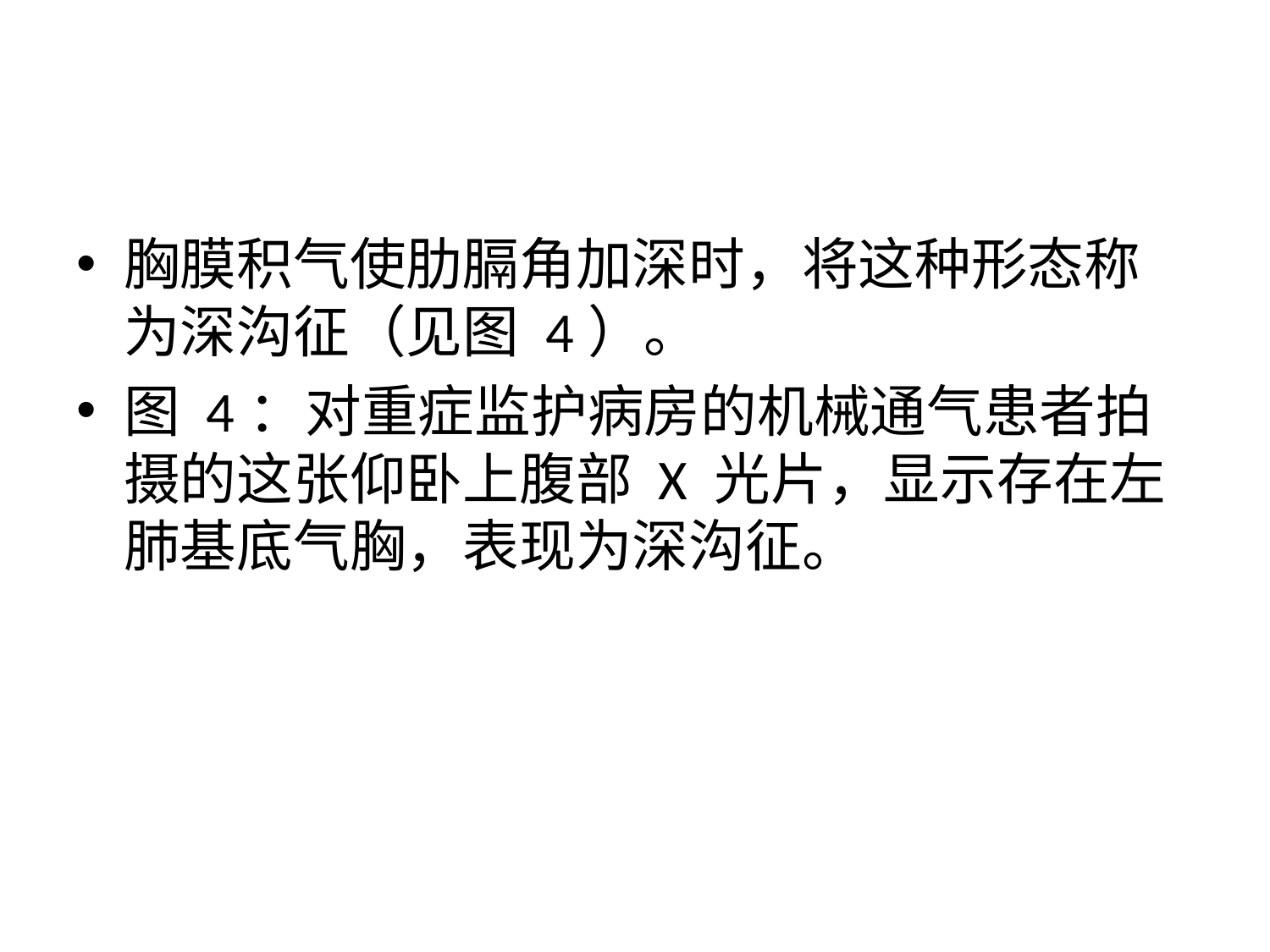

#
胸膜积气使肋膈角加深时，将这种形态称为深沟征（见图 4）。
图 4：对重症监护病房的机械通气患者拍摄的这张仰卧上腹部 X 光片，显示存在左肺基底气胸，表现为深沟征。